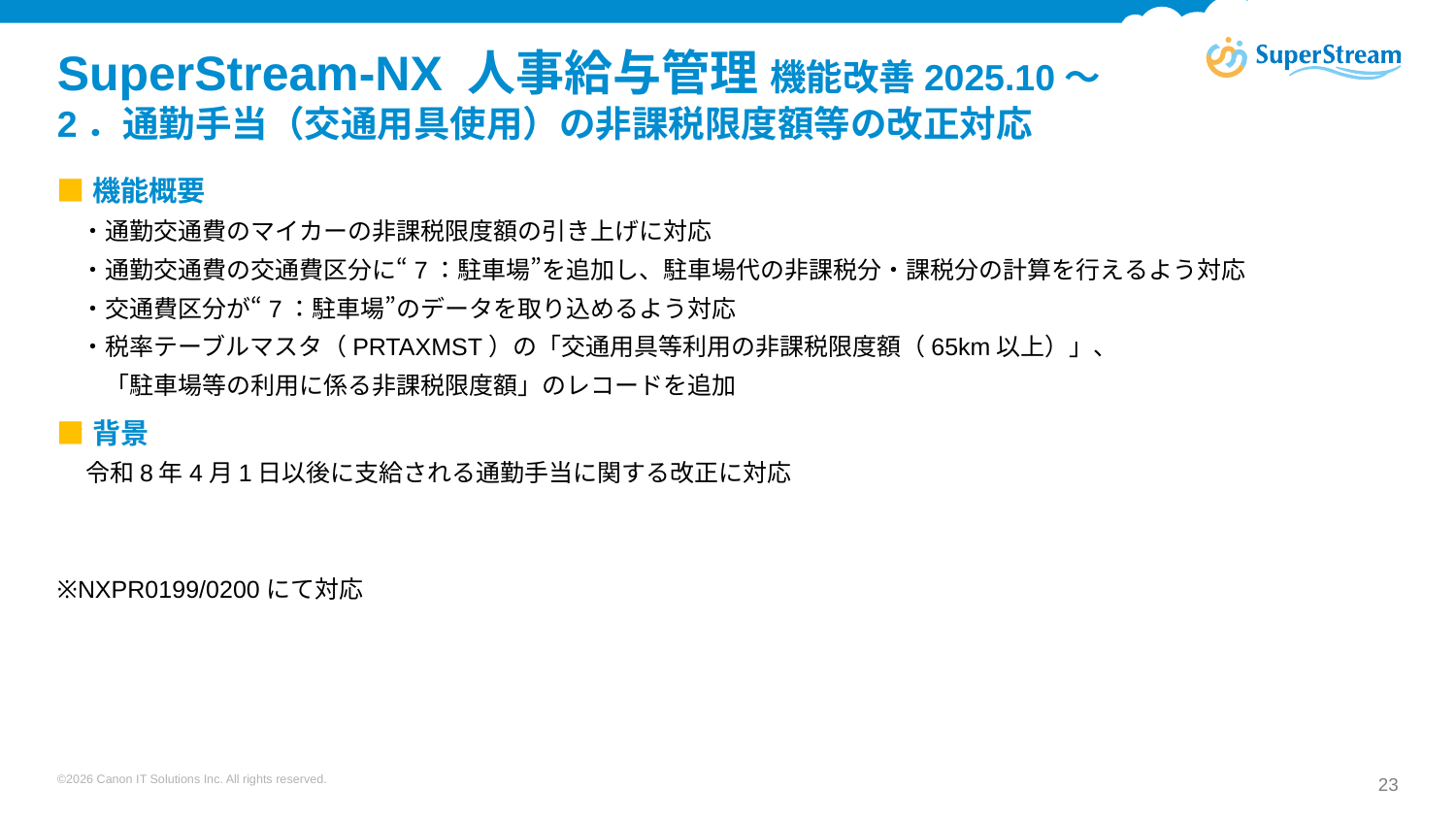

# SuperStream-NX 人事給与管理 機能改善2025.10～ 2．通勤手当（交通用具使用）の非課税限度額等の改正対応
■機能概要
　・通勤交通費のマイカーの非課税限度額の引き上げに対応
　・通勤交通費の交通費区分に“7：駐車場”を追加し、駐車場代の非課税分・課税分の計算を行えるよう対応
　・交通費区分が“7：駐車場”のデータを取り込めるよう対応
　・税率テーブルマスタ（PRTAXMST）の「交通用具等利用の非課税限度額（65km以上）」、
　　「駐車場等の利用に係る非課税限度額」のレコードを追加
■背景
　令和8年4月1日以後に支給される通勤手当に関する改正に対応

※NXPR0199/0200にて対応

©2026 Canon IT Solutions Inc. All rights reserved.
23